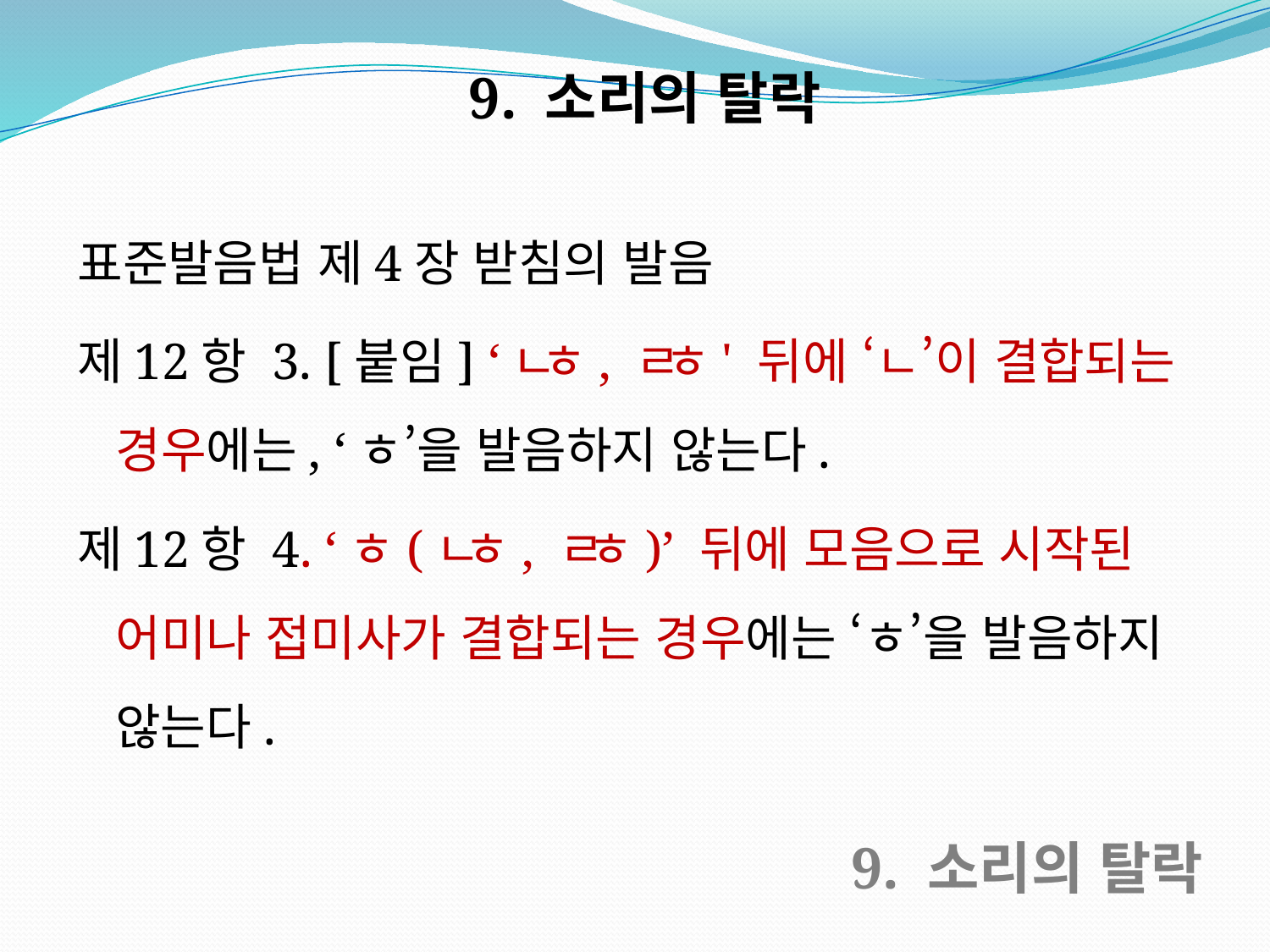

9. 소리의 탈락
표준발음법 제4장 받침의 발음
제12항 3. [붙임] ‘ㄴㅎ, ㄹㅎ' 뒤에 ‘ㄴ’이 결합되는 경우에는, ‘ㅎ’을 발음하지 않는다.
제12항 4. ‘ㅎ(ㄴㅎ, ㄹㅎ)’ 뒤에 모음으로 시작된 어미나 접미사가 결합되는 경우에는 ‘ㅎ’을 발음하지 않는다.

9. 소리의 탈락